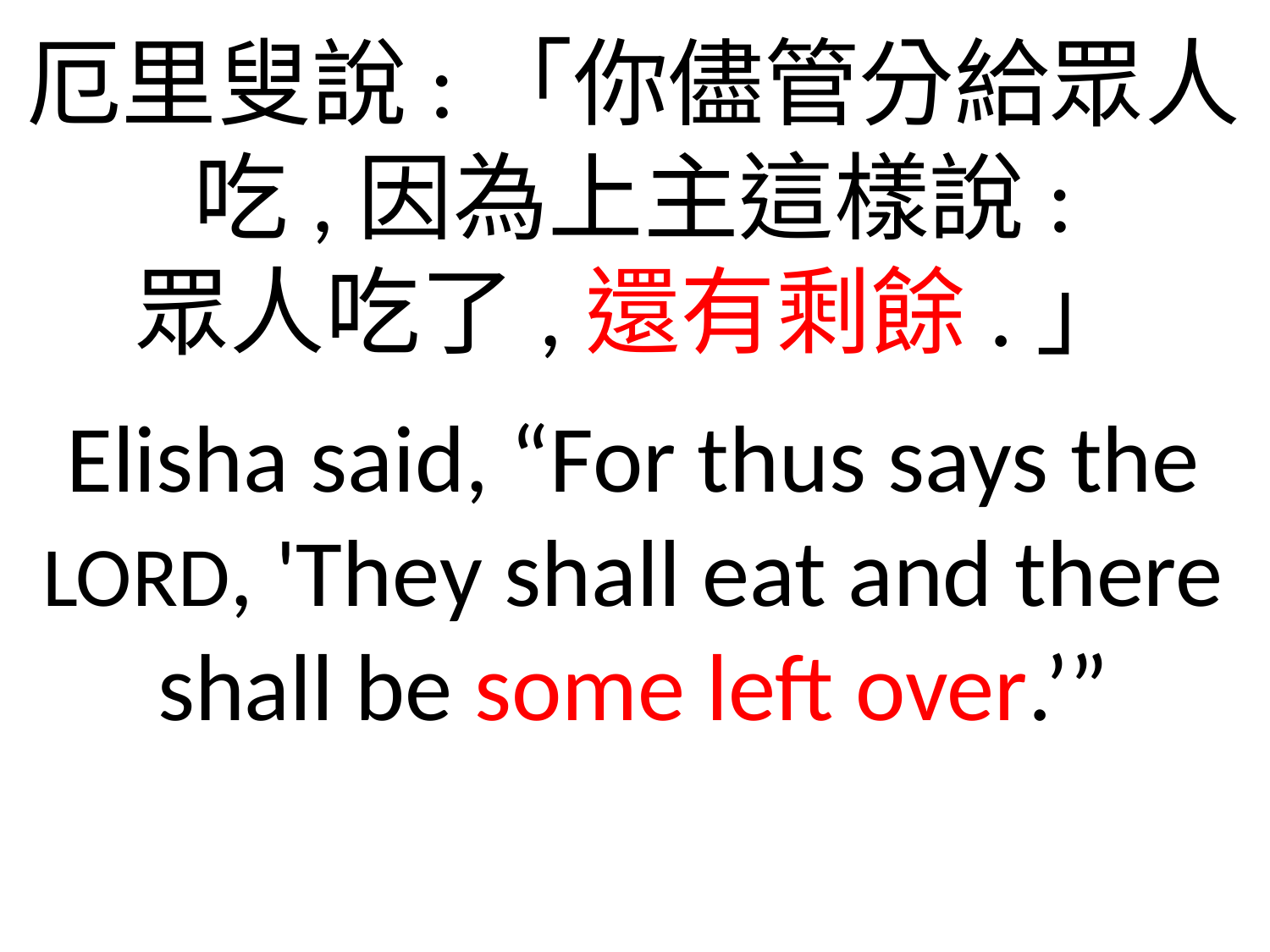

厄里叟說:「你儘管分給眾人吃,因為上主這樣說:
眾人吃了,還有剩餘.」
Elisha said, “For thus says the LORD, 'They shall eat and there shall be some left over.’”